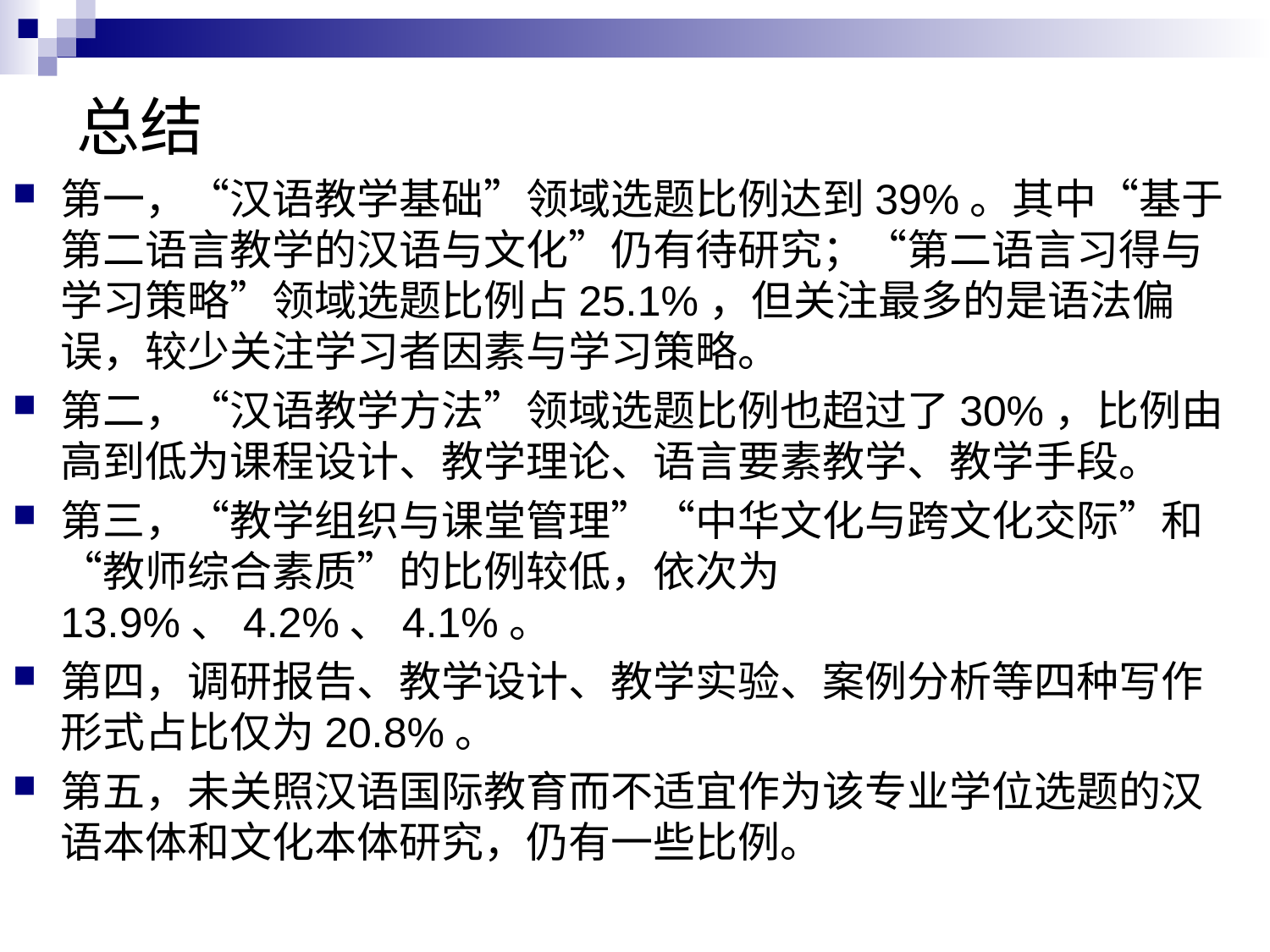

# 总结
第一，“汉语教学基础”领域选题比例达到39%。其中“基于第二语言教学的汉语与文化”仍有待研究；“第二语言习得与学习策略”领域选题比例占25.1%，但关注最多的是语法偏误，较少关注学习者因素与学习策略。
第二，“汉语教学方法”领域选题比例也超过了30%，比例由高到低为课程设计、教学理论、语言要素教学、教学手段。
第三，“教学组织与课堂管理”“中华文化与跨文化交际”和“教师综合素质”的比例较低，依次为13.9%、4.2%、4.1%。
第四，调研报告、教学设计、教学实验、案例分析等四种写作形式占比仅为20.8%。
第五，未关照汉语国际教育而不适宜作为该专业学位选题的汉语本体和文化本体研究，仍有一些比例。